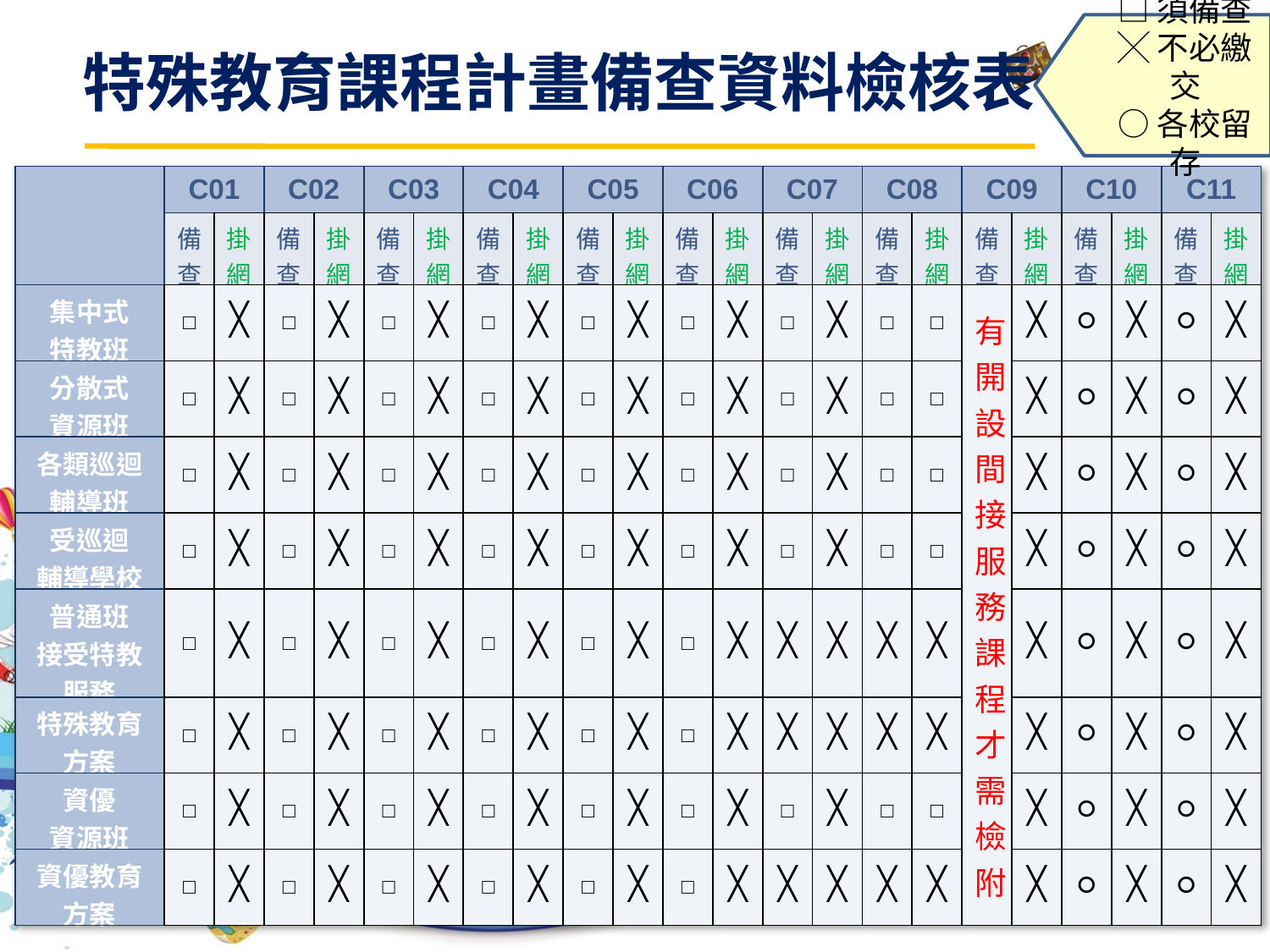

□須備查
╳不必繳交
○各校留存
特殊教育課程計畫備查資料檢核表
|  | C01 |  | C02 |  | C03 |  | C04 |  | C05 |  | C06 |  | C07 |  | C08 |  | C09 |  | C10 |  | C11 |  |
| --- | --- | --- | --- | --- | --- | --- | --- | --- | --- | --- | --- | --- | --- | --- | --- | --- | --- | --- | --- | --- | --- | --- |
|  | 備查 | 掛網 | 備查 | 掛網 | 備查 | 掛網 | 備查 | 掛網 | 備查 | 掛網 | 備查 | 掛網 | 備查 | 掛網 | 備查 | 掛網 | 備查 | 掛網 | 備查 | 掛網 | 備查 | 掛網 |
| 集中式 特教班 | □ | ╳ | □ | ╳ | □ | ╳ | □ | ╳ | □ | ╳ | □ | ╳ | □ | ╳ | □ | □ | 有開設間接服務課程才需檢附 | ╳ | ○ | ╳ | ○ | ╳ |
| 分散式 資源班 | □ | ╳ | □ | ╳ | □ | ╳ | □ | ╳ | □ | ╳ | □ | ╳ | □ | ╳ | □ | □ |  | ╳ | ○ | ╳ | ○ | ╳ |
| 各類巡迴輔導班 | □ | ╳ | □ | ╳ | □ | ╳ | □ | ╳ | □ | ╳ | □ | ╳ | □ | ╳ | □ | □ |  | ╳ | ○ | ╳ | ○ | ╳ |
| 受巡迴 輔導學校 | □ | ╳ | □ | ╳ | □ | ╳ | □ | ╳ | □ | ╳ | □ | ╳ | □ | ╳ | □ | □ |  | ╳ | ○ | ╳ | ○ | ╳ |
| 普通班 接受特教服務 | □ | ╳ | □ | ╳ | □ | ╳ | □ | ╳ | □ | ╳ | □ | ╳ | ╳ | ╳ | ╳ | ╳ |  | ╳ | ○ | ╳ | ○ | ╳ |
| 特殊教育方案 | □ | ╳ | □ | ╳ | □ | ╳ | □ | ╳ | □ | ╳ | □ | ╳ | ╳ | ╳ | ╳ | ╳ |  | ╳ | ○ | ╳ | ○ | ╳ |
| 資優 資源班 | □ | ╳ | □ | ╳ | □ | ╳ | □ | ╳ | □ | ╳ | □ | ╳ | □ | ╳ | □ | □ |  | ╳ | ○ | ╳ | ○ | ╳ |
| 資優教育方案 | □ | ╳ | □ | ╳ | □ | ╳ | □ | ╳ | □ | ╳ | □ | ╳ | ╳ | ╳ | ╳ | ╳ |  | ╳ | ○ | ╳ | ○ | ╳ |